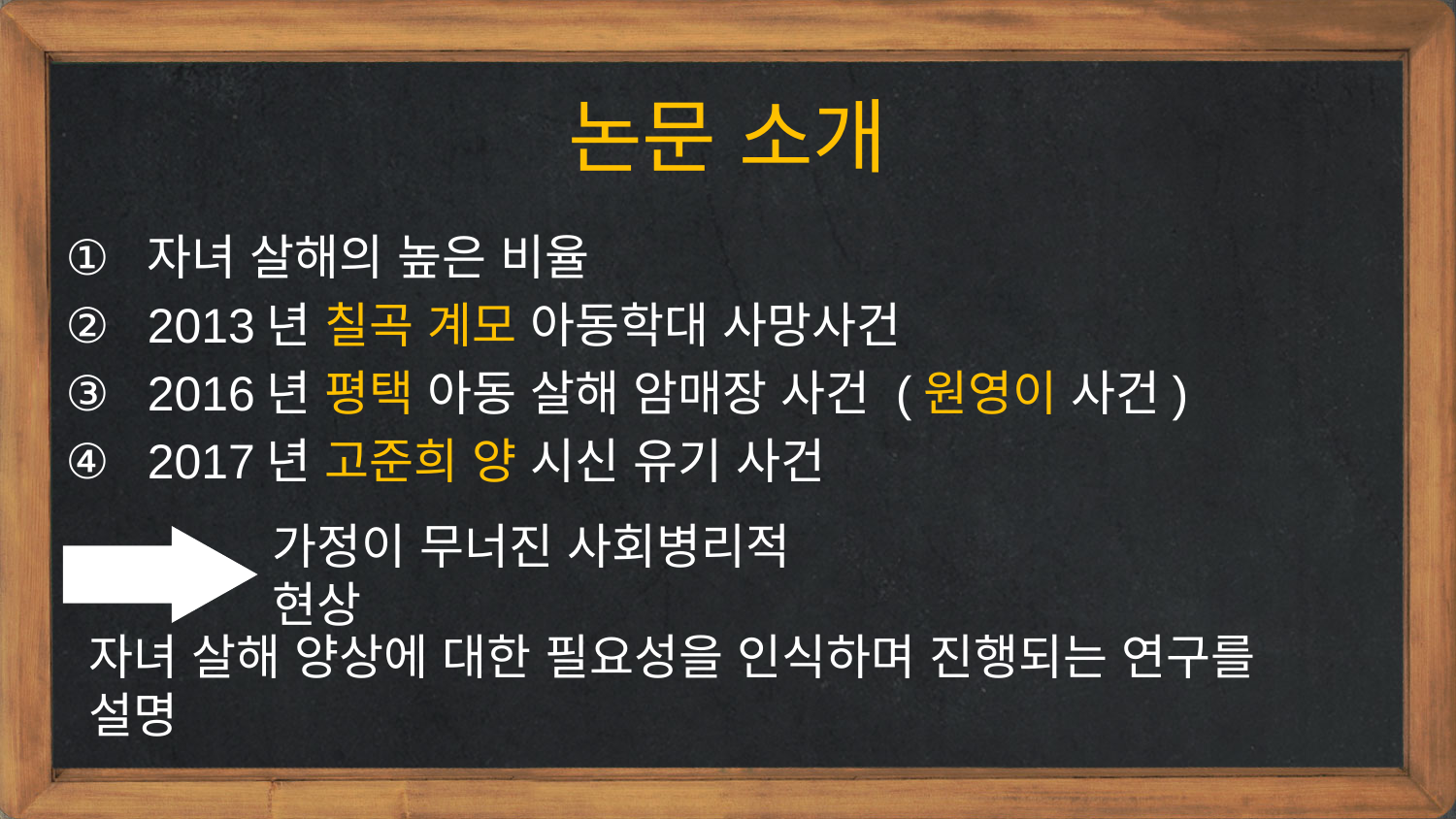

논문 소개
자녀 살해의 높은 비율
2013년 칠곡 계모 아동학대 사망사건
2016년 평택 아동 살해 암매장 사건 (원영이 사건)
2017년 고준희 양 시신 유기 사건

가정이 무너진 사회병리적 현상
자녀 살해 양상에 대한 필요성을 인식하며 진행되는 연구를 설명